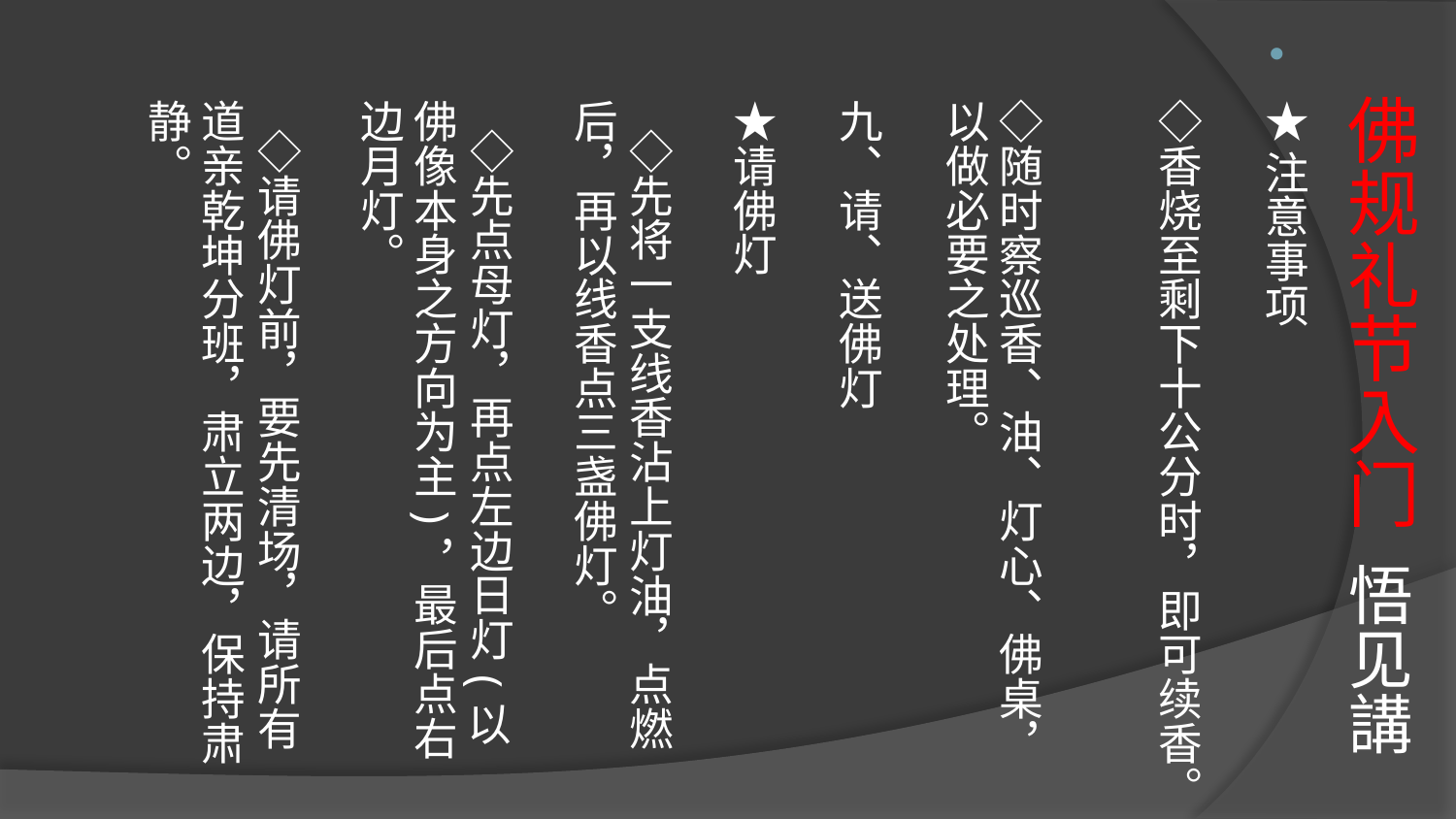

# 佛规礼节入门  悟见講
★注意事项
◇香烧至剩下十公分时，即可续香。
◇随时察巡香、油、灯心、佛桌，以做必要之处理。
九、请、送佛灯
★请佛灯
   ◇先将一支线香沾上灯油，点燃后，再以线香点三盏佛灯。
   ◇先点母灯，再点左边日灯(以佛像本身之方向为主)，最后点右边月灯。
   ◇请佛灯前，要先清场，请所有道亲乾坤分班，肃立两边，保持肃静。